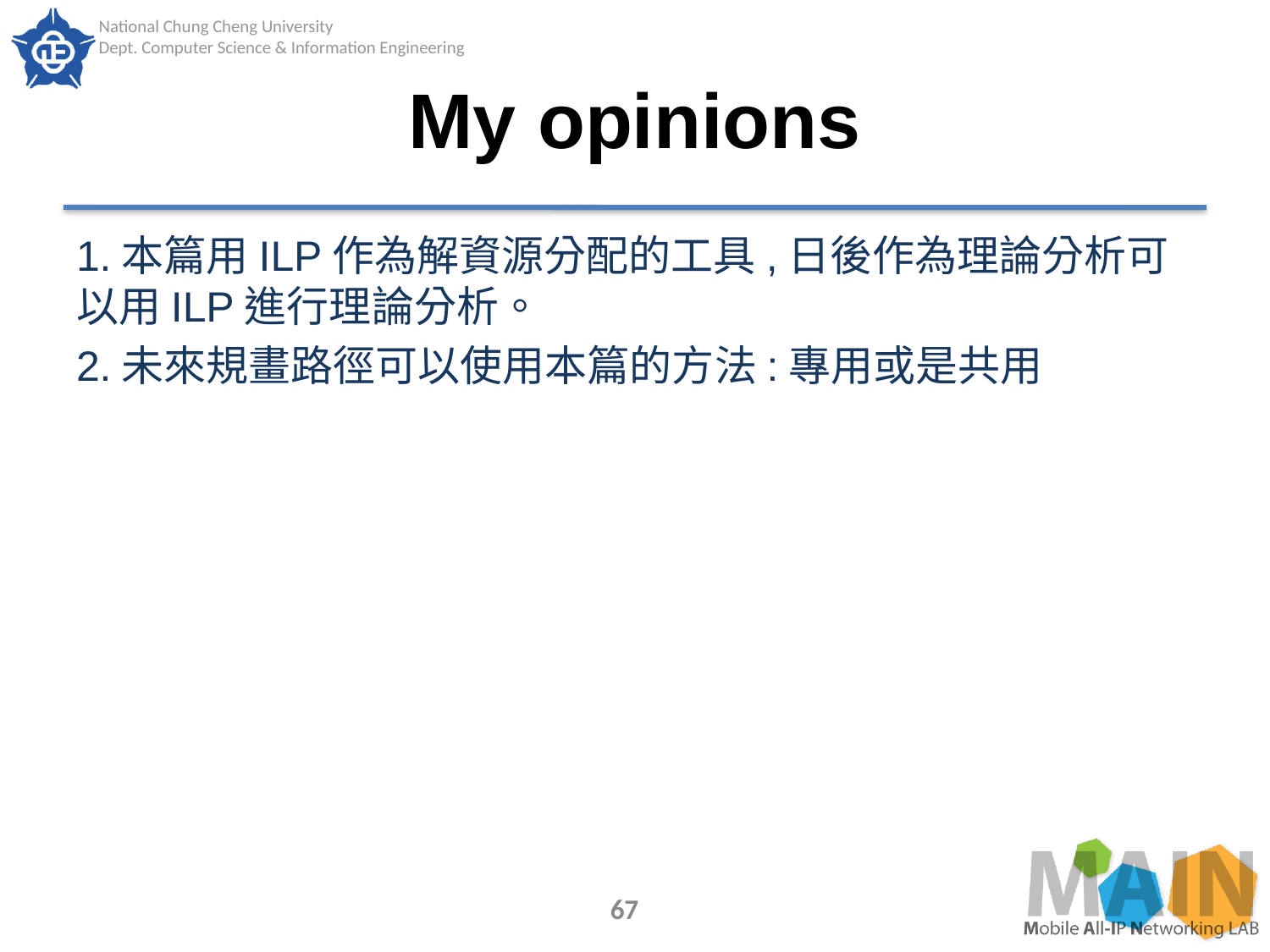

# My opinions
1.本篇用ILP作為解資源分配的工具,日後作為理論分析可以用ILP進行理論分析。
2.未來規畫路徑可以使用本篇的方法:專用或是共用
67